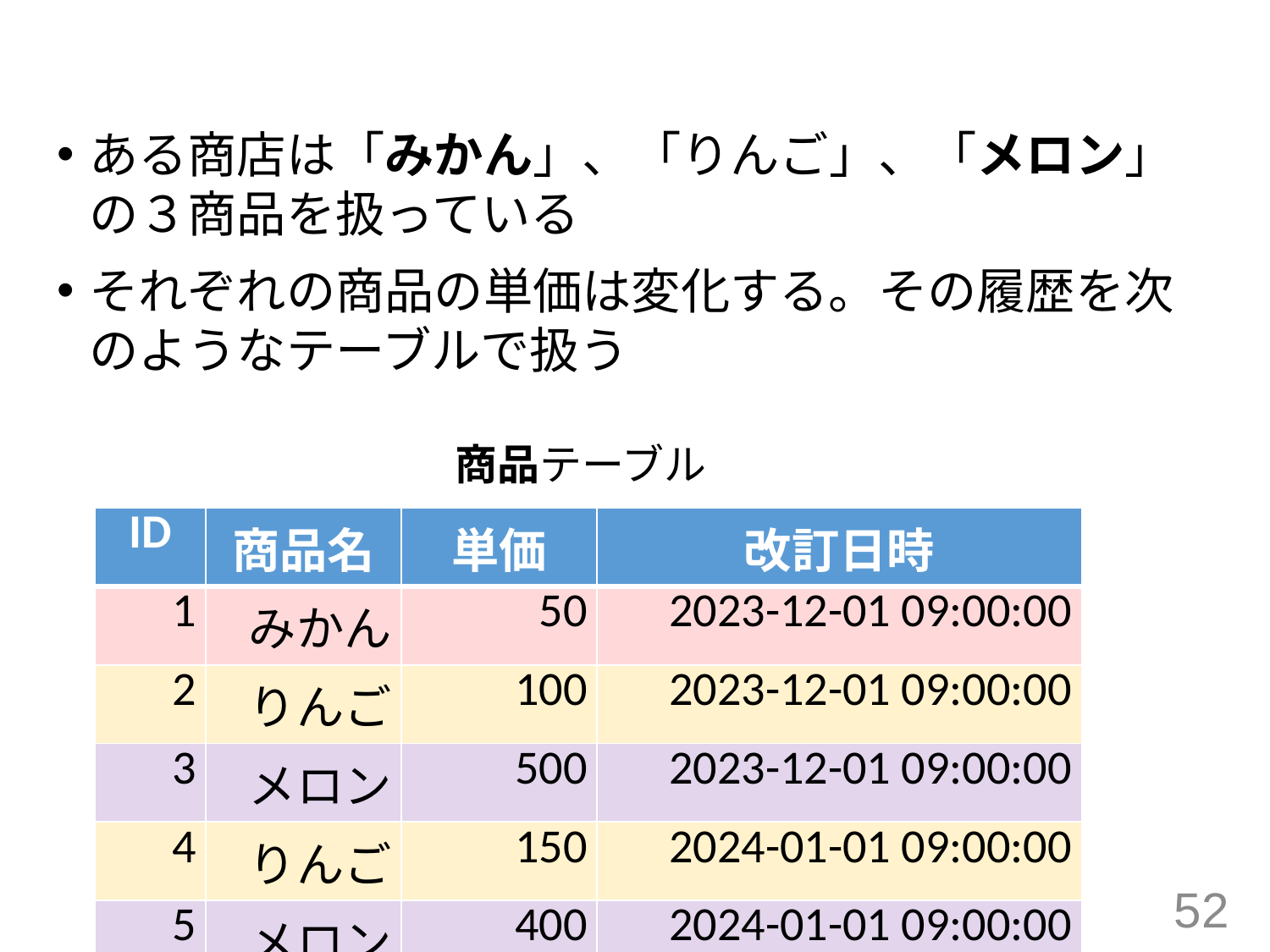

#
ある商店は「みかん」、「りんご」、「メロン」の３商品を扱っている
それぞれの商品の単価は変化する。その履歴を次のようなテーブルで扱う

商品テーブル
| ID | 商品名 | 単価 | 改訂日時 |
| --- | --- | --- | --- |
| 1 | みかん | 50 | 2023-12-01 09:00:00 |
| 2 | りんご | 100 | 2023-12-01 09:00:00 |
| 3 | メロン | 500 | 2023-12-01 09:00:00 |
| 4 | りんご | 150 | 2024-01-01 09:00:00 |
| 5 | メロン | 400 | 2024-01-01 09:00:00 |
52